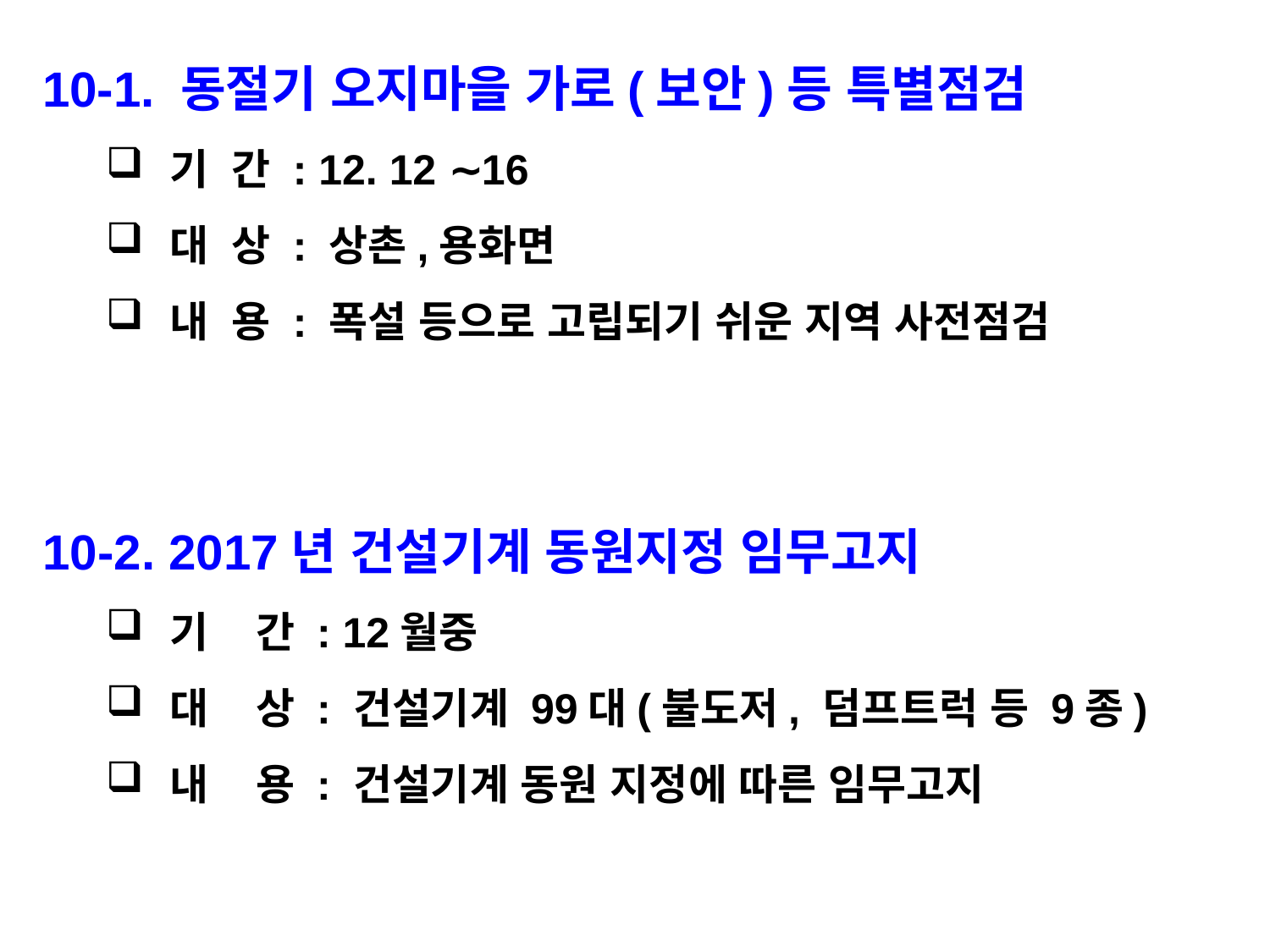

10-1. 동절기 오지마을 가로(보안)등 특별점검
기  간 : 12. 12 ∼16
대  상 : 상촌,용화면
내  용 : 폭설 등으로 고립되기 쉬운 지역 사전점검

10-2. 2017년 건설기계 동원지정 임무고지
기    간 : 12월중
대    상 : 건설기계 99대(불도저, 덤프트럭 등 9종)
내    용 : 건설기계 동원 지정에 따른 임무고지